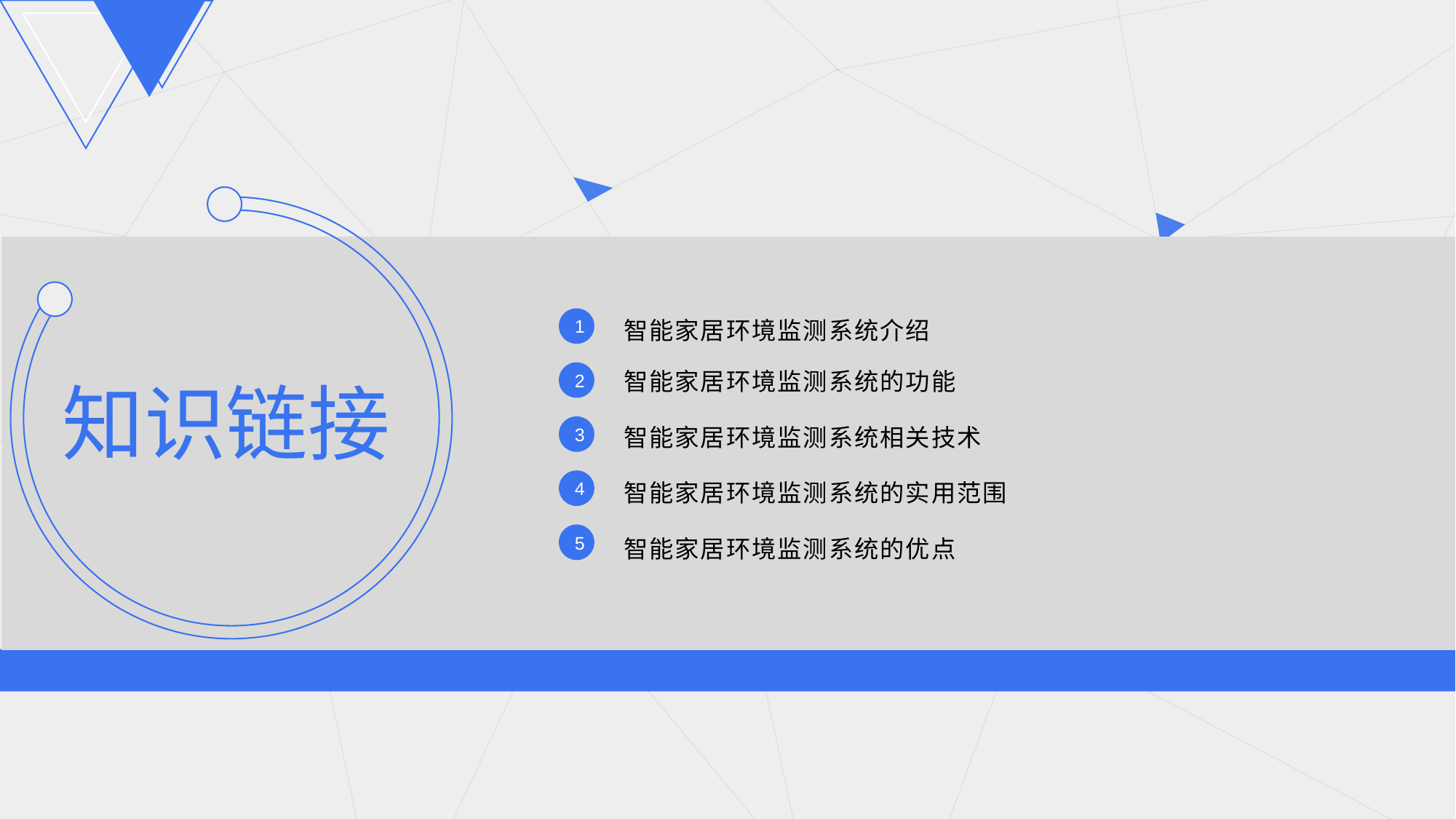

智能家居环境监测系统介绍
1
智能家居环境监测系统的功能
2
知识链接
智能家居环境监测系统相关技术
3
智能家居环境监测系统的实用范围
4
智能家居环境监测系统的优点
5